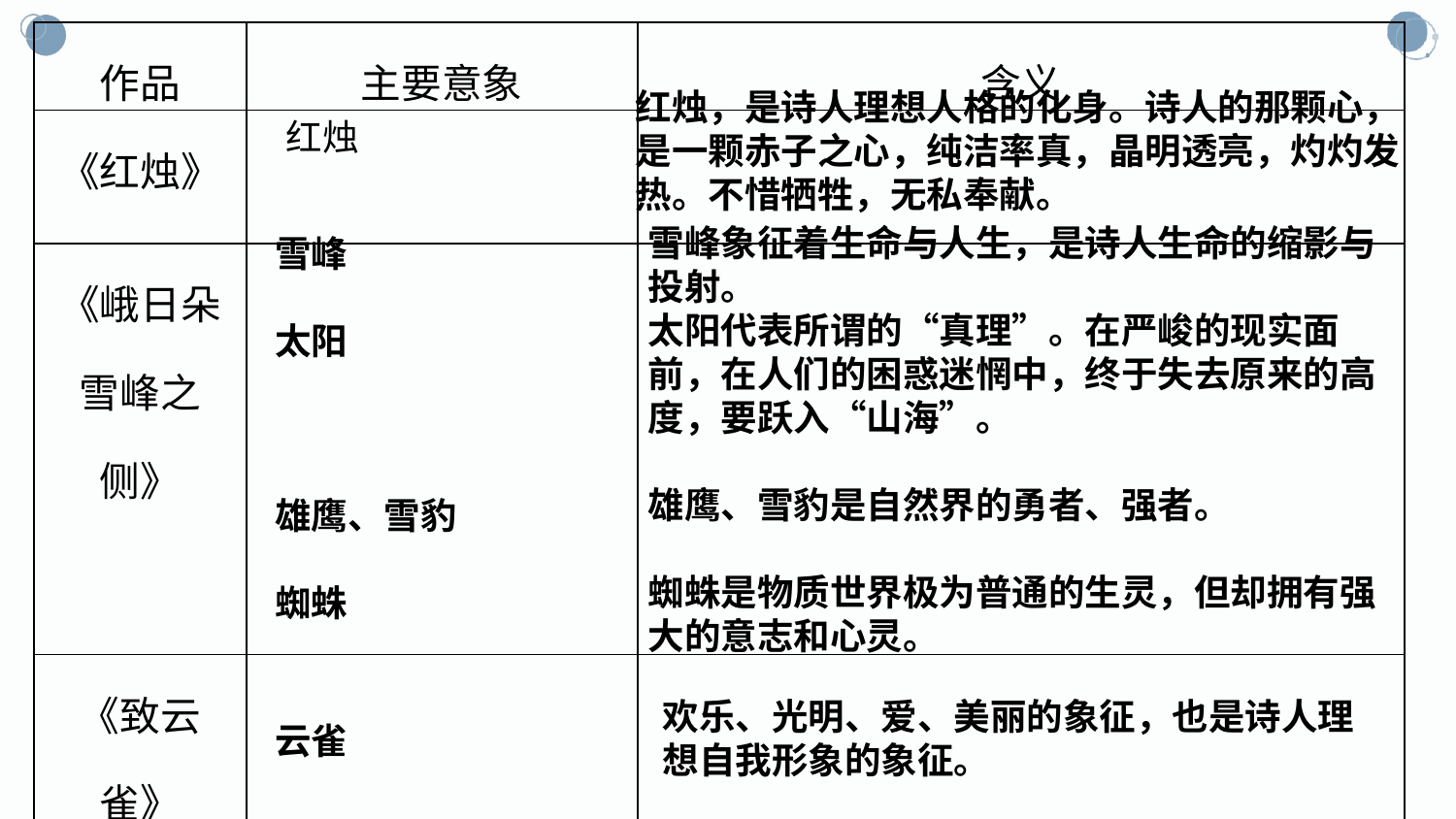

| 作品 | 主要意象 | 含义 |
| --- | --- | --- |
| 《红烛》 |  |  |
| 《峨日朵雪峰之侧》 |  |  |
| 《致云雀》 |  |  |
红烛，是诗人理想人格的化身。诗人的那颗心，是一颗赤子之心，纯洁率真，晶明透亮，灼灼发热。不惜牺牲，无私奉献。
红烛
雪峰象征着生命与人生，是诗人生命的缩影与投射。
太阳代表所谓的“真理”。在严峻的现实面前，在人们的困惑迷惘中，终于失去原来的高度，要跃入“山海”。

雄鹰、雪豹是自然界的勇者、强者。

蜘蛛是物质世界极为普通的生灵，但却拥有强大的意志和心灵。

雪峰

太阳

雄鹰、雪豹

蜘蛛
欢乐、光明、爱、美丽的象征，也是诗人理想自我形象的象征。
云雀